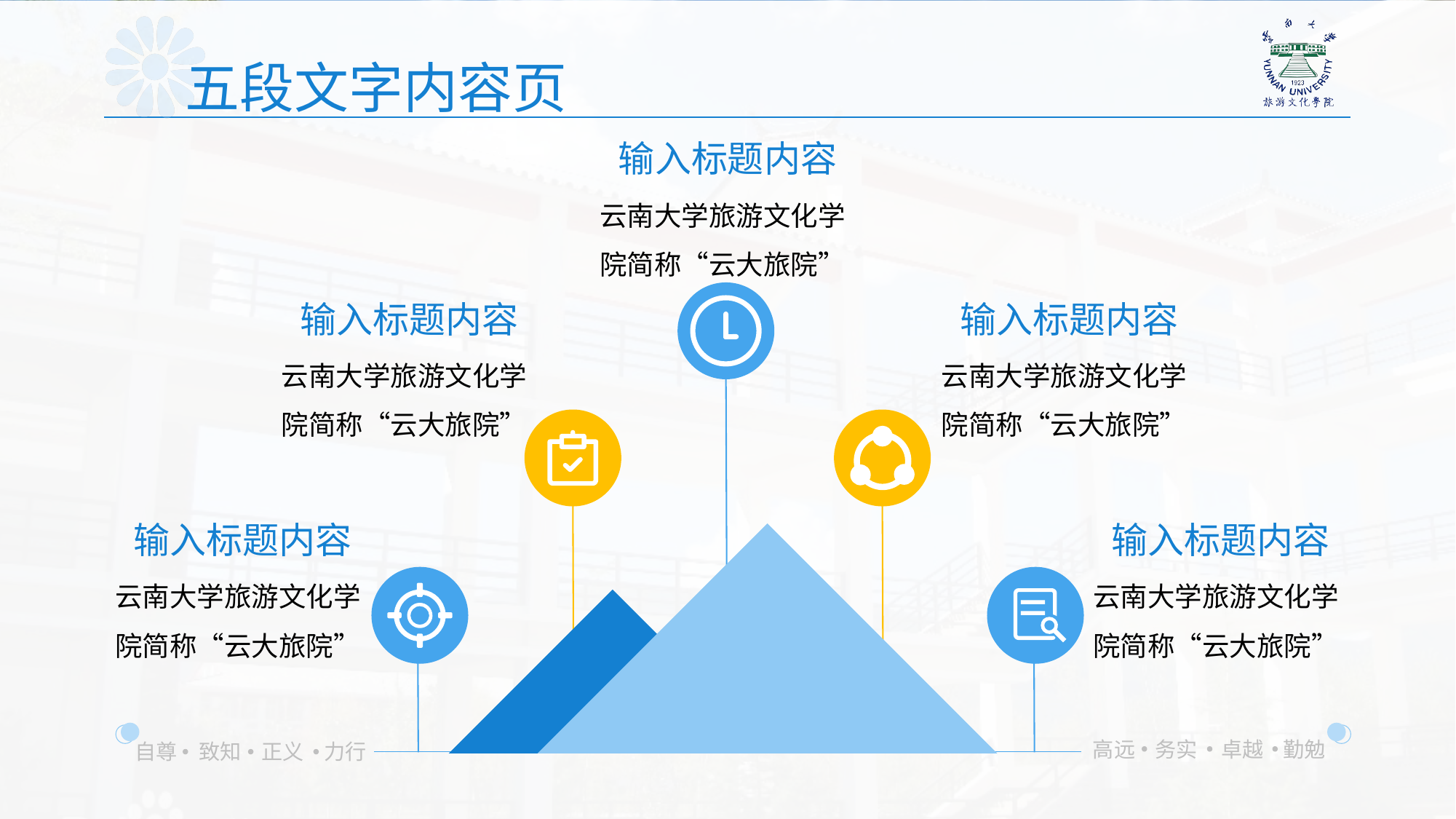

五段文字内容页
输入标题内容
云南大学旅游文化学院简称“云大旅院”

输入标题内容
输入标题内容

云南大学旅游文化学院简称“云大旅院”
云南大学旅游文化学院简称“云大旅院”

输入标题内容
输入标题内容
云南大学旅游文化学院简称“云大旅院”
云南大学旅游文化学院简称“云大旅院”